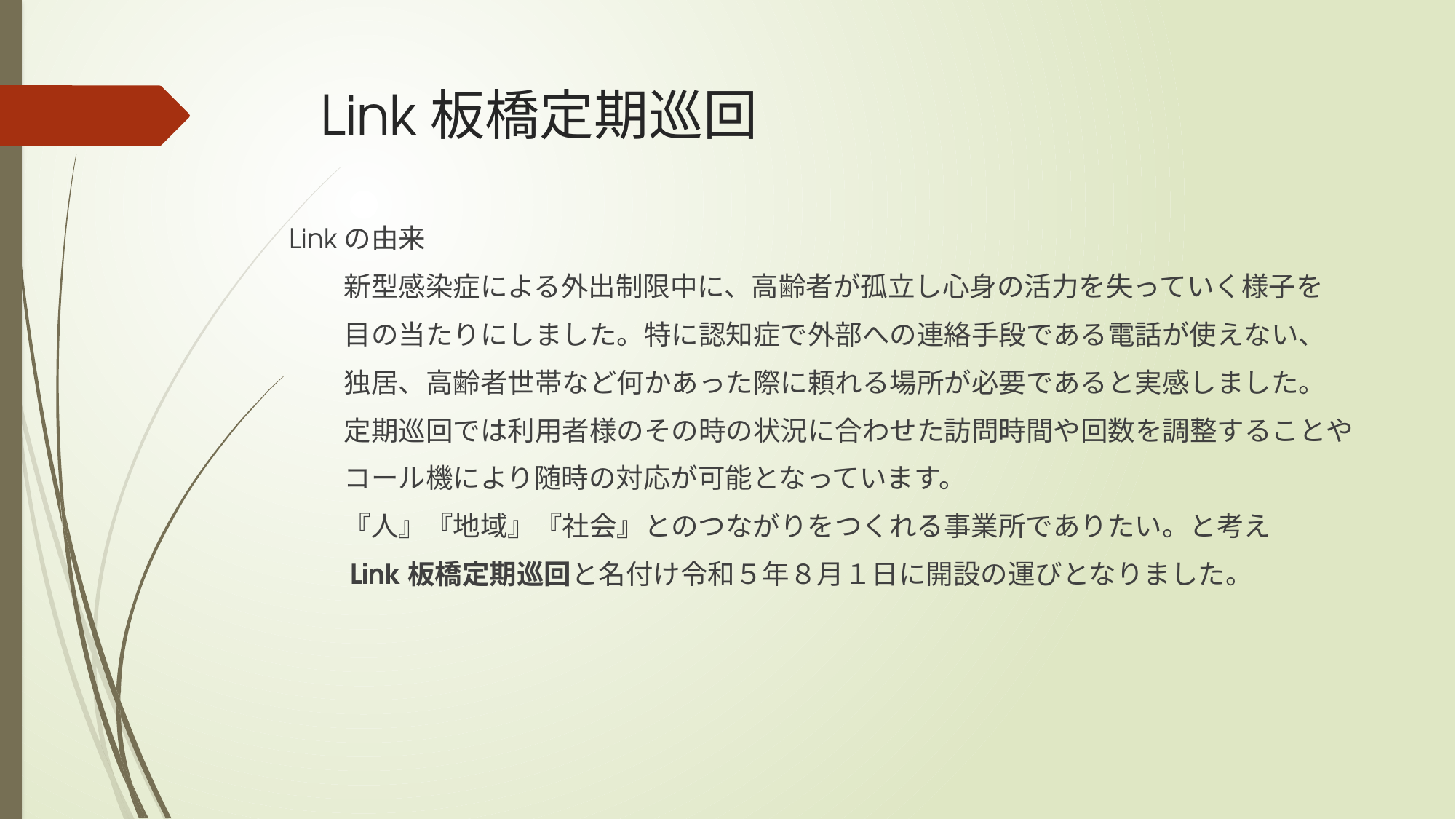

# Link板橋定期巡回
Linkの由来
　　新型感染症による外出制限中に、高齢者が孤立し心身の活力を失っていく様子を
　　目の当たりにしました。特に認知症で外部への連絡手段である電話が使えない、
　　独居、高齢者世帯など何かあった際に頼れる場所が必要であると実感しました。
　　定期巡回では利用者様のその時の状況に合わせた訪問時間や回数を調整することや
　　コール機により随時の対応が可能となっています。
　　『人』『地域』『社会』とのつながりをつくれる事業所でありたい。と考え
　　Link板橋定期巡回と名付け令和５年８月１日に開設の運びとなりました。